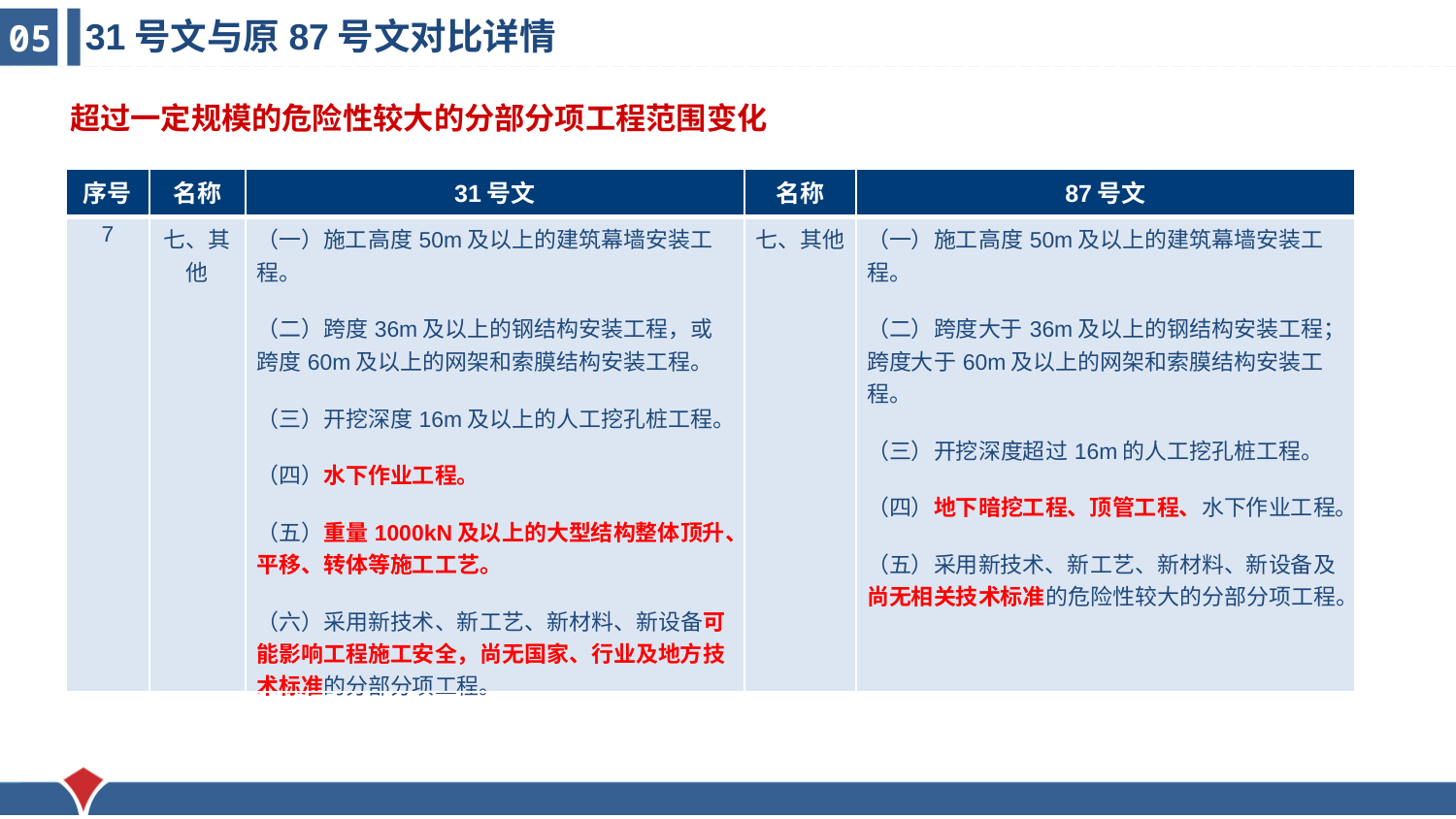

31号文与原87号文对比详情
05
超过一定规模的危险性较大的分部分项工程范围变化
| 序号 | 名称 | 31号文 | 名称 | 87号文 |
| --- | --- | --- | --- | --- |
| 7 | 七、其他 | （一）施工高度50m及以上的建筑幕墙安装工程。 （二）跨度36m及以上的钢结构安装工程，或跨度60m及以上的网架和索膜结构安装工程。 （三）开挖深度16m及以上的人工挖孔桩工程。 （四）水下作业工程。 （五）重量1000kN及以上的大型结构整体顶升、平移、转体等施工工艺。 （六）采用新技术、新工艺、新材料、新设备可能影响工程施工安全，尚无国家、行业及地方技术标准的分部分项工程。 | 七、其他 | （一）施工高度50m及以上的建筑幕墙安装工程。 （二）跨度大于36m及以上的钢结构安装工程；跨度大于60m及以上的网架和索膜结构安装工程。 （三）开挖深度超过16m的人工挖孔桩工程。 （四）地下暗挖工程、顶管工程、水下作业工程。 （五）采用新技术、新工艺、新材料、新设备及尚无相关技术标准的危险性较大的分部分项工程。 |